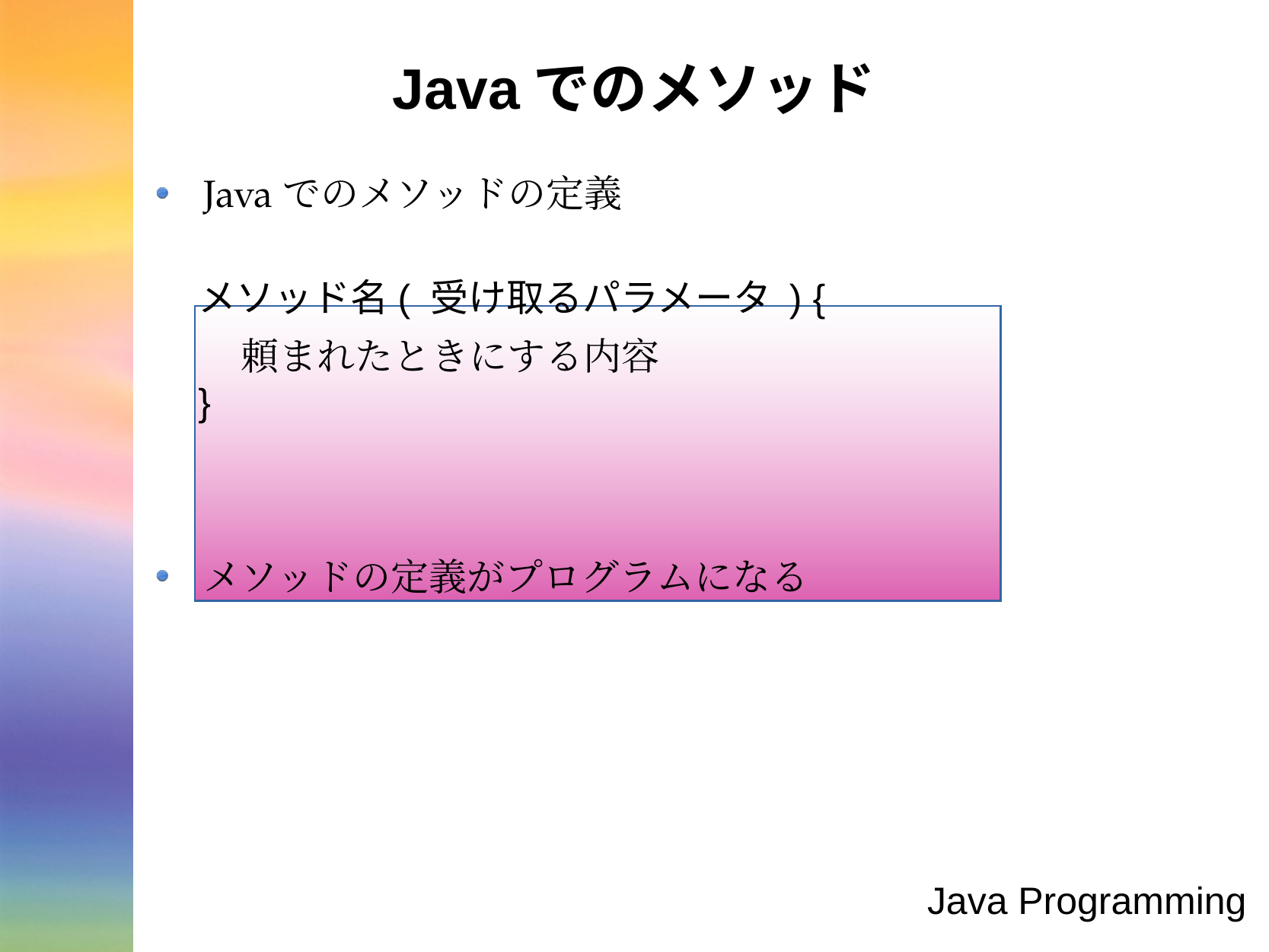

# Javaでのメソッド
Javaでのメソッドの定義

メソッド名( 受け取るパラメータ ) {
頼まれたときにする内容
}

メソッドの定義がプログラムになる